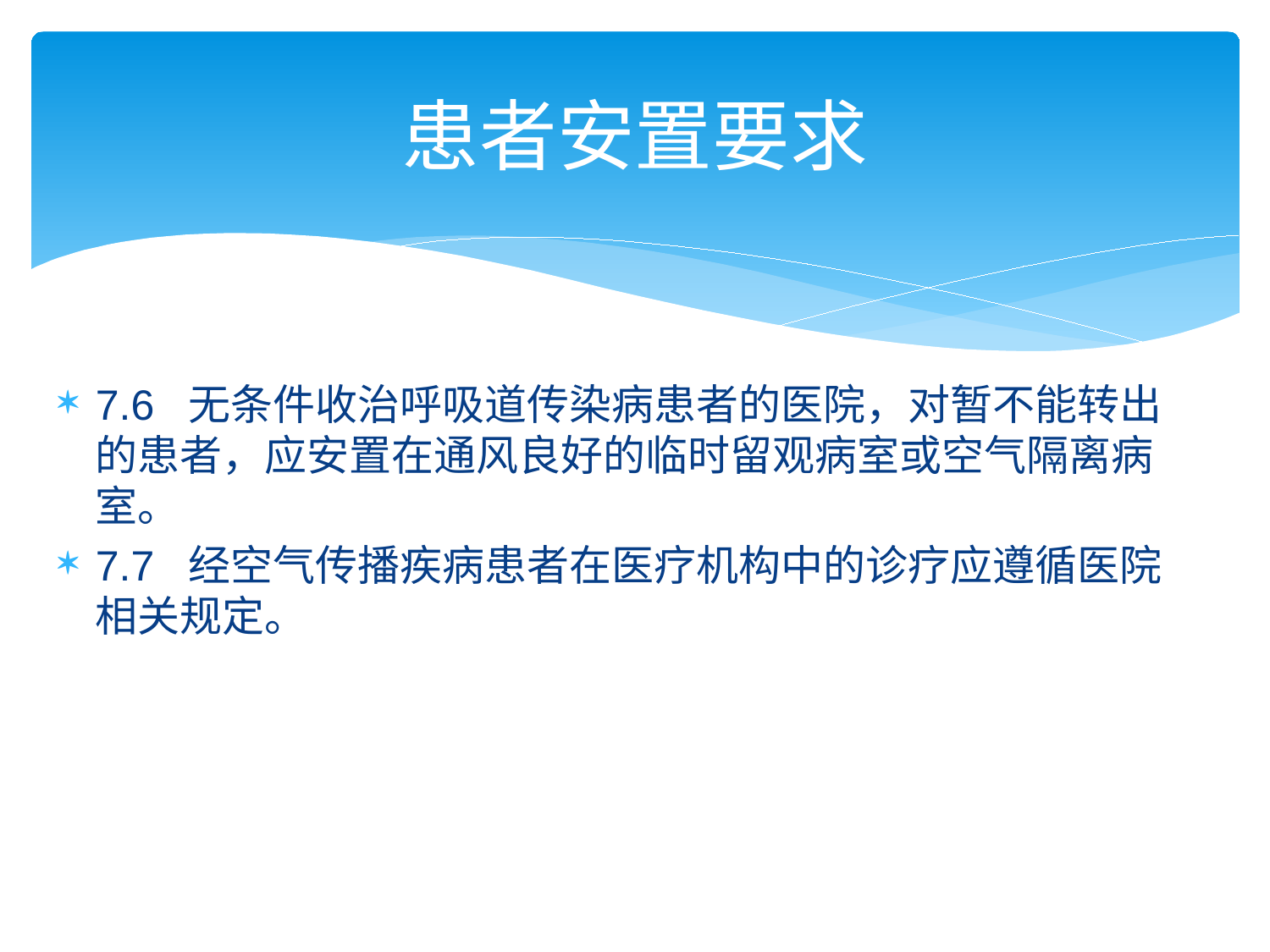

# 患者安置要求
7.6  无条件收治呼吸道传染病患者的医院，对暂不能转出的患者，应安置在通风良好的临时留观病室或空气隔离病室。
7.7  经空气传播疾病患者在医疗机构中的诊疗应遵循医院相关规定。